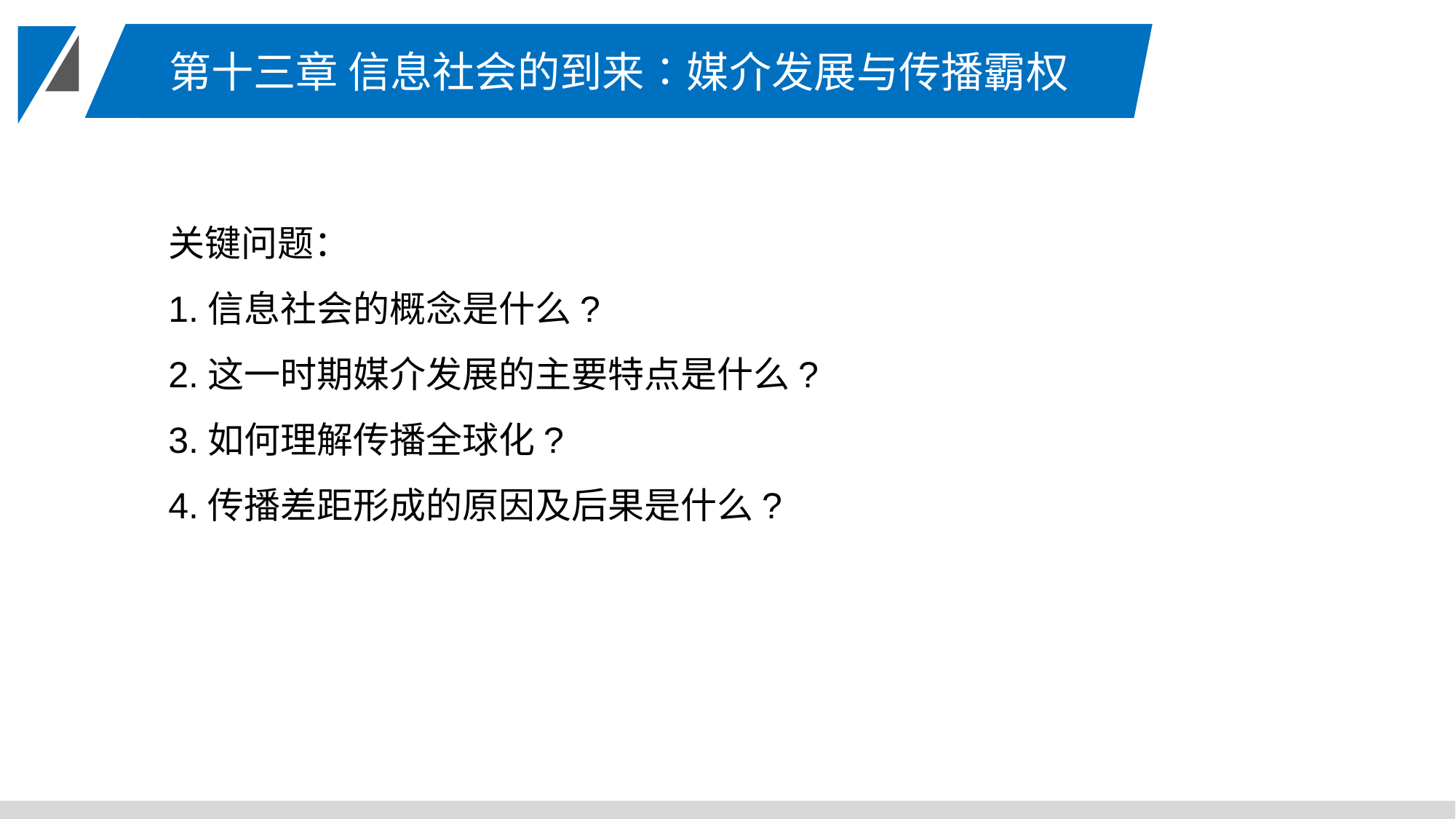

第十三章 信息社会的到来∶媒介发展与传播霸权

关键问题：
1.信息社会的概念是什么?
2.这一时期媒介发展的主要特点是什么?
3.如何理解传播全球化?
4.传播差距形成的原因及后果是什么?